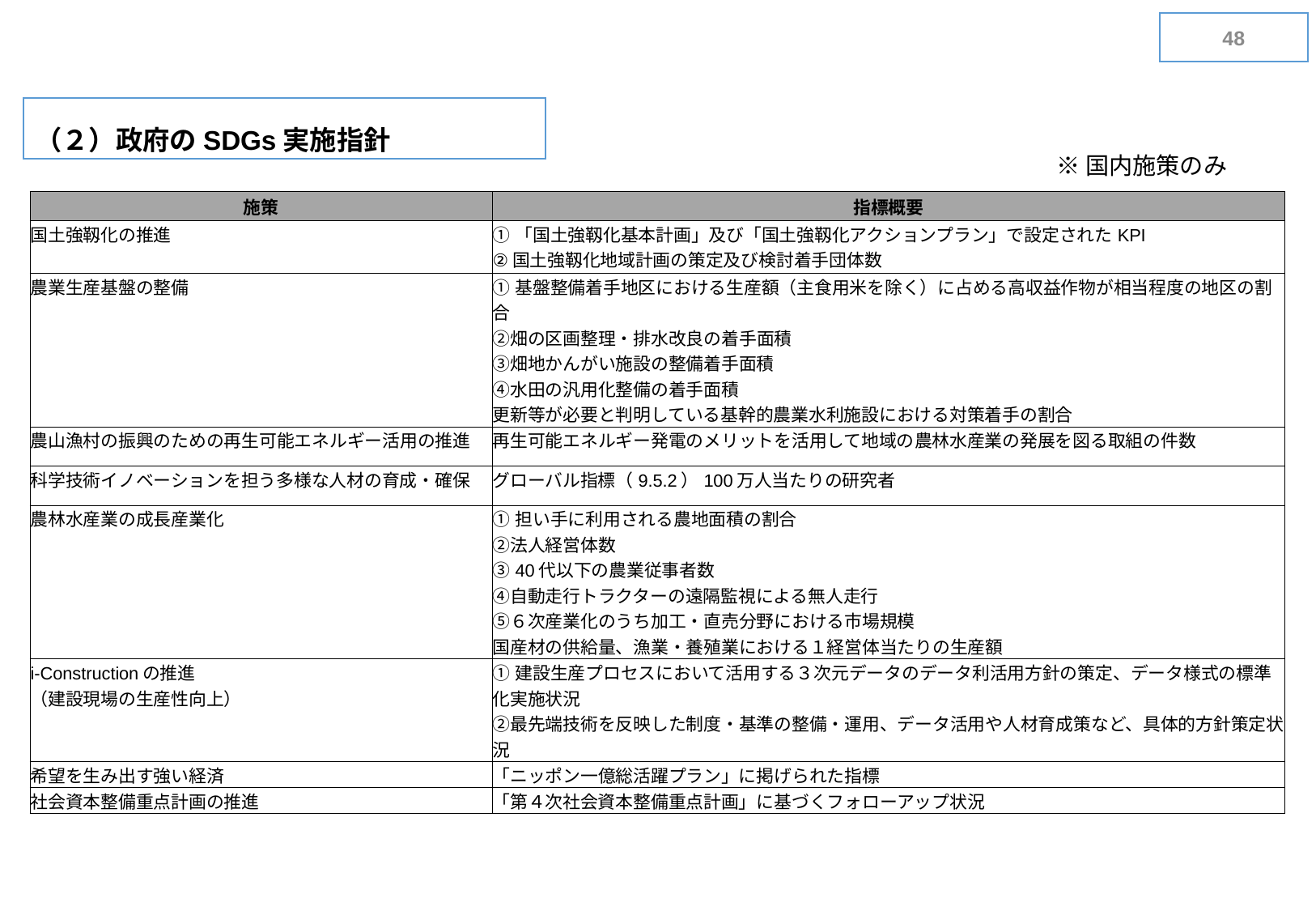

48
（２）政府のSDGs実施指針
※国内施策のみ
| 施策 | 指標概要 |
| --- | --- |
| 国土強靱化の推進 | ①「国土強靱化基本計画」及び「国土強靱化アクションプラン」で設定されたKPI ②国土強靱化地域計画の策定及び検討着手団体数 |
| 農業生産基盤の整備 | ①基盤整備着手地区における生産額（主食用米を除く）に占める高収益作物が相当程度の地区の割合 ②畑の区画整理・排水改良の着手面積 ③畑地かんがい施設の整備着手面積 ④水田の汎用化整備の着手面積 更新等が必要と判明している基幹的農業水利施設における対策着手の割合 |
| 農山漁村の振興のための再生可能エネルギー活用の推進 | 再生可能エネルギー発電のメリットを活用して地域の農林水産業の発展を図る取組の件数 |
| 科学技術イノベーションを担う多様な人材の育成・確保 | グローバル指標（9.5.2）100万人当たりの研究者 |
| 農林水産業の成長産業化 | ①担い手に利用される農地面積の割合 ②法人経営体数 ③40代以下の農業従事者数 ④自動走行トラクターの遠隔監視による無人走行 ⑤６次産業化のうち加工・直売分野における市場規模 国産材の供給量、漁業・養殖業における１経営体当たりの生産額 |
| i-Constructionの推進 （建設現場の生産性向上） | ①建設生産プロセスにおいて活用する３次元データのデータ利活用方針の策定、データ様式の標準化実施状況 ②最先端技術を反映した制度・基準の整備・運用、データ活用や人材育成策など、具体的方針策定状況 |
| 希望を生み出す強い経済 | 「ニッポン一億総活躍プラン」に掲げられた指標 |
| 社会資本整備重点計画の推進 | 「第４次社会資本整備重点計画」に基づくフォローアップ状況 |